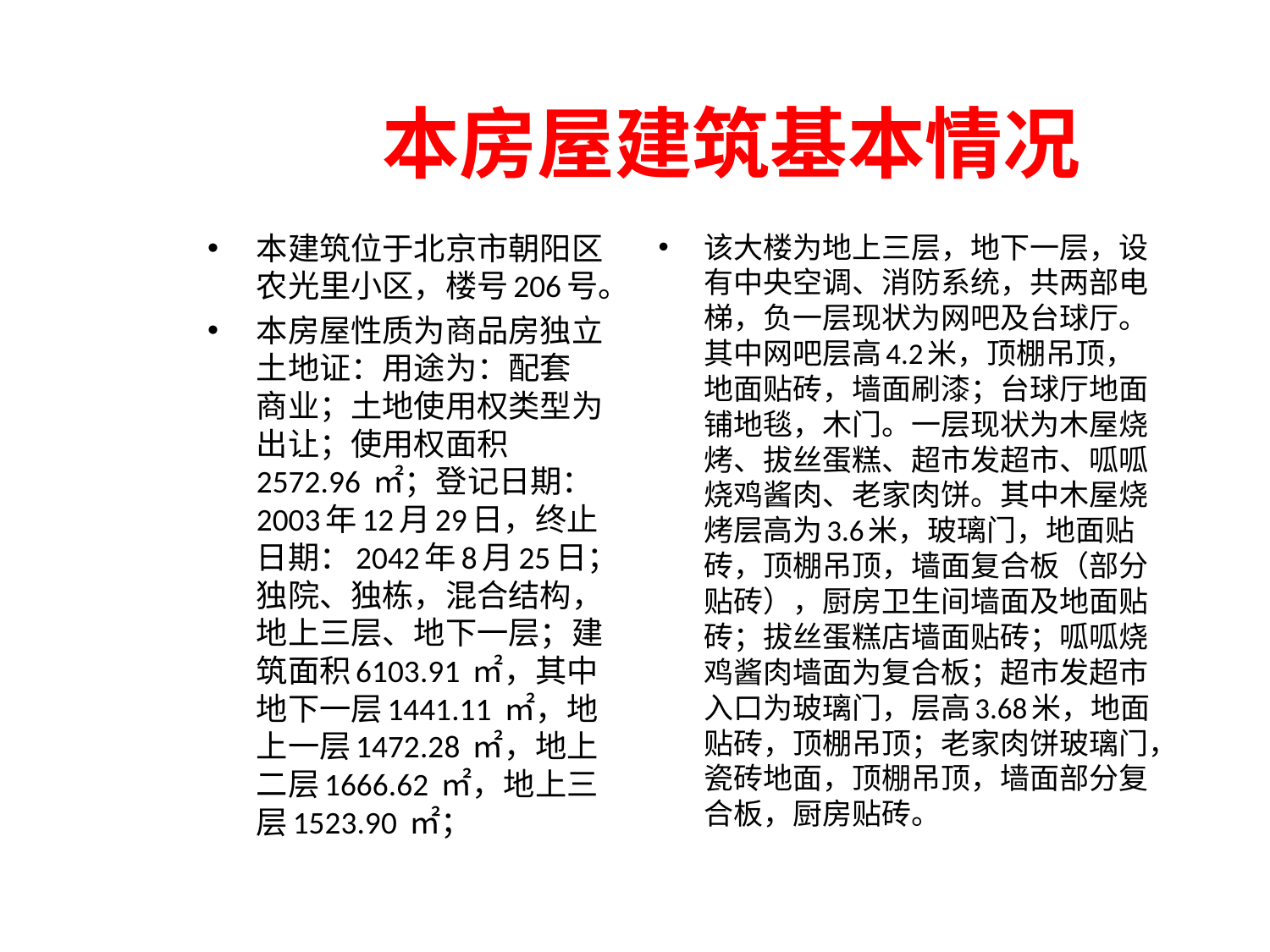

# 本房屋建筑基本情况
本建筑位于北京市朝阳区农光里小区，楼号206号。
本房屋性质为商品房独立土地证：用途为：配套  商业；土地使用权类型为出让；使用权面积2572.96 ㎡；登记日期：2003年12月29日，终止日期：2042年8月25日；独院、独栋，混合结构，地上三层、地下一层；建筑面积6103.91 ㎡，其中地下一层1441.11 ㎡，地上一层1472.28 ㎡，地上二层1666.62 ㎡，地上三层1523.90 ㎡；
该大楼为地上三层，地下一层，设有中央空调、消防系统，共两部电梯，负一层现状为网吧及台球厅。其中网吧层高4.2米，顶棚吊顶，地面贴砖，墙面刷漆；台球厅地面铺地毯，木门。一层现状为木屋烧烤、拔丝蛋糕、超市发超市、呱呱烧鸡酱肉、老家肉饼。其中木屋烧烤层高为3.6米，玻璃门，地面贴砖，顶棚吊顶，墙面复合板（部分贴砖），厨房卫生间墙面及地面贴砖；拔丝蛋糕店墙面贴砖；呱呱烧鸡酱肉墙面为复合板；超市发超市入口为玻璃门，层高3.68米，地面贴砖，顶棚吊顶；老家肉饼玻璃门，瓷砖地面，顶棚吊顶，墙面部分复合板，厨房贴砖。